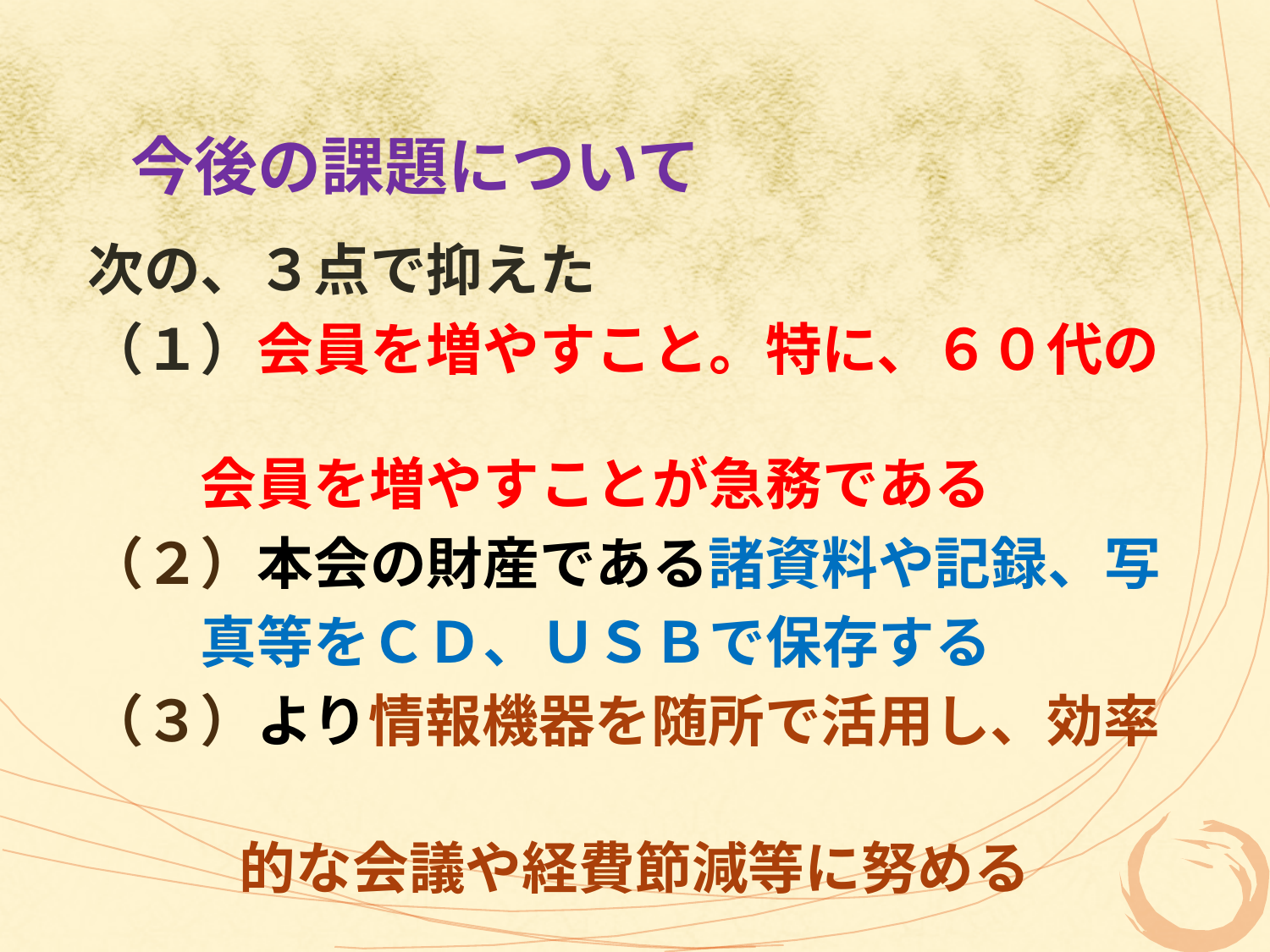

# 今後の課題について
次の、３点で抑えた
（１）会員を増やすこと。特に、６０代の　　　　
　　会員を増やすことが急務である
（２）本会の財産である諸資料や記録、写
　　真等をＣＤ、ＵＳＢで保存する
（３）より情報機器を随所で活用し、効率
 　 　的な会議や経費節減等に努める